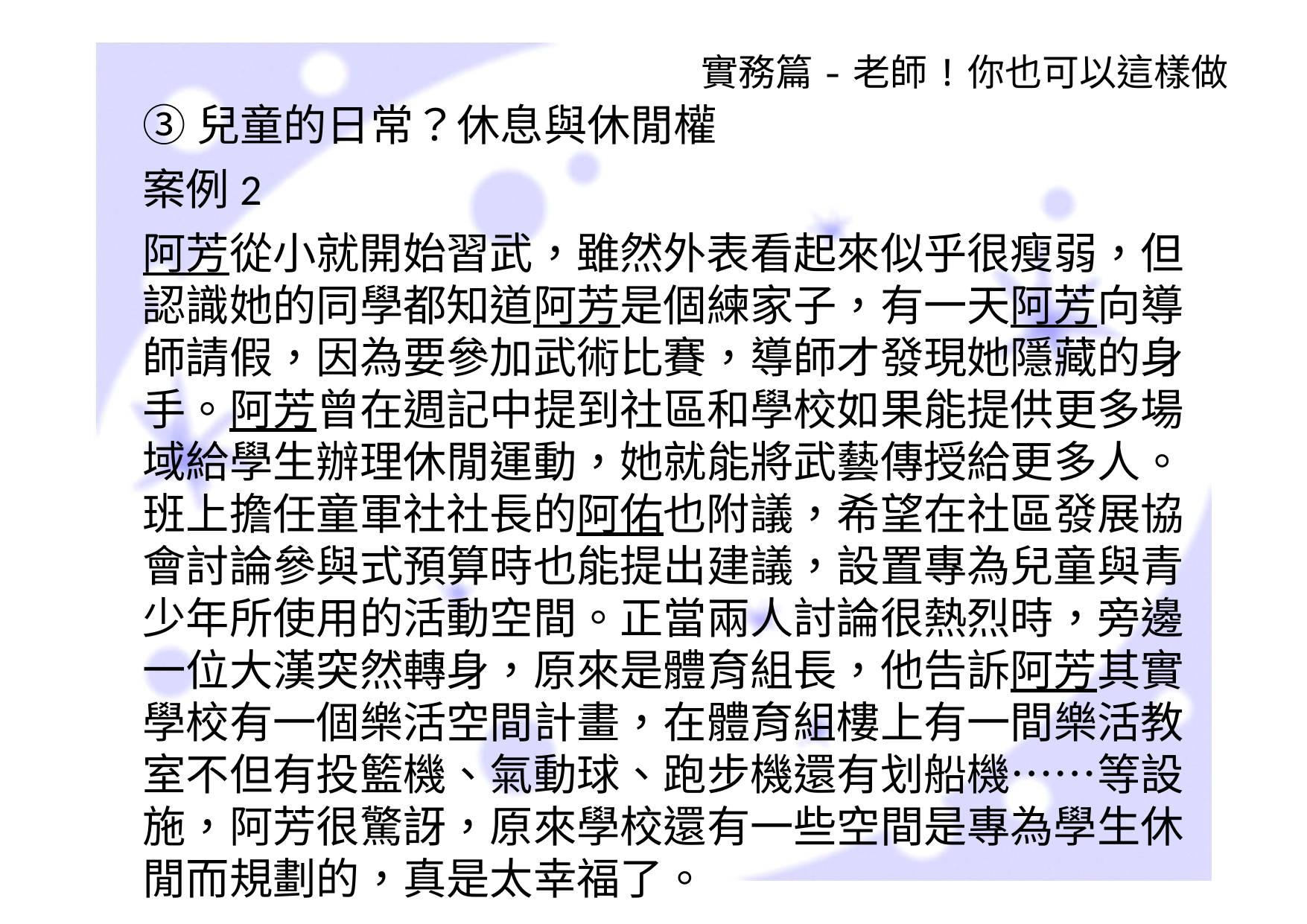

實務篇-老師!你也可以這樣做
③兒童的日常？休息與休閒權
案例2
阿芳從小就開始習武，雖然外表看起來似乎很瘦弱，但認識她的同學都知道阿芳是個練家子，有一天阿芳向導師請假，因為要參加武術比賽，導師才發現她隱藏的身手。阿芳曾在週記中提到社區和學校如果能提供更多場域給學生辦理休閒運動，她就能將武藝傳授給更多人。班上擔任童軍社社長的阿佑也附議，希望在社區發展協會討論參與式預算時也能提出建議，設置專為兒童與青少年所使用的活動空間。正當兩人討論很熱烈時，旁邊一位大漢突然轉身，原來是體育組長，他告訴阿芳其實學校有一個樂活空間計畫，在體育組樓上有一間樂活教室不但有投籃機、氣動球、跑步機還有划船機……等設施，阿芳很驚訝，原來學校還有一些空間是專為學生休閒而規劃的，真是太幸福了。